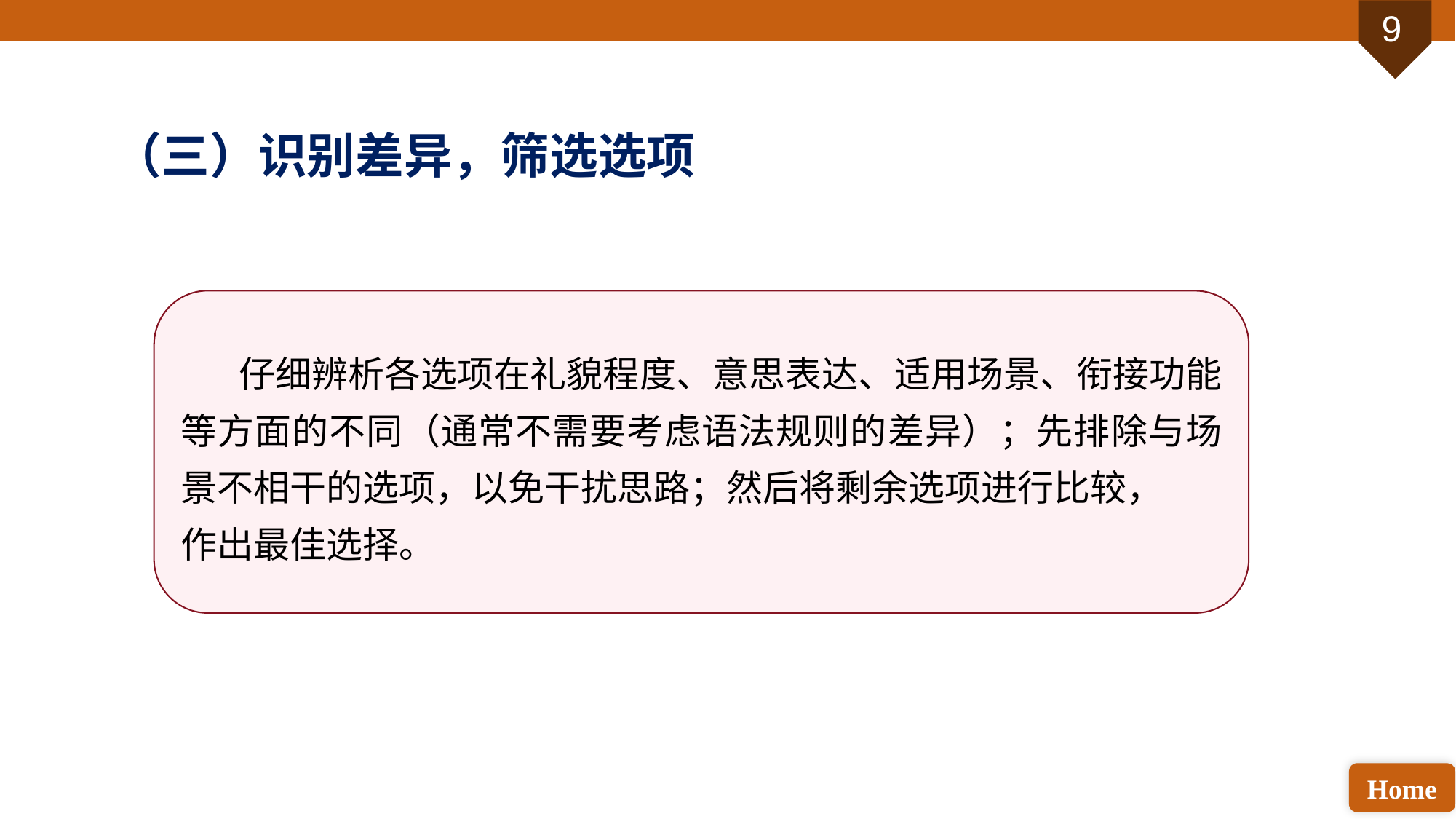

（三）识别差异，筛选选项
      仔细辨析各选项在礼貌程度、意思表达、适用场景、衔接功能等方面的不同（通常不需要考虑语法规则的差异）；先排除与场景不相干的选项，以免干扰思路；然后将剩余选项进行比较，
作出最佳选择。